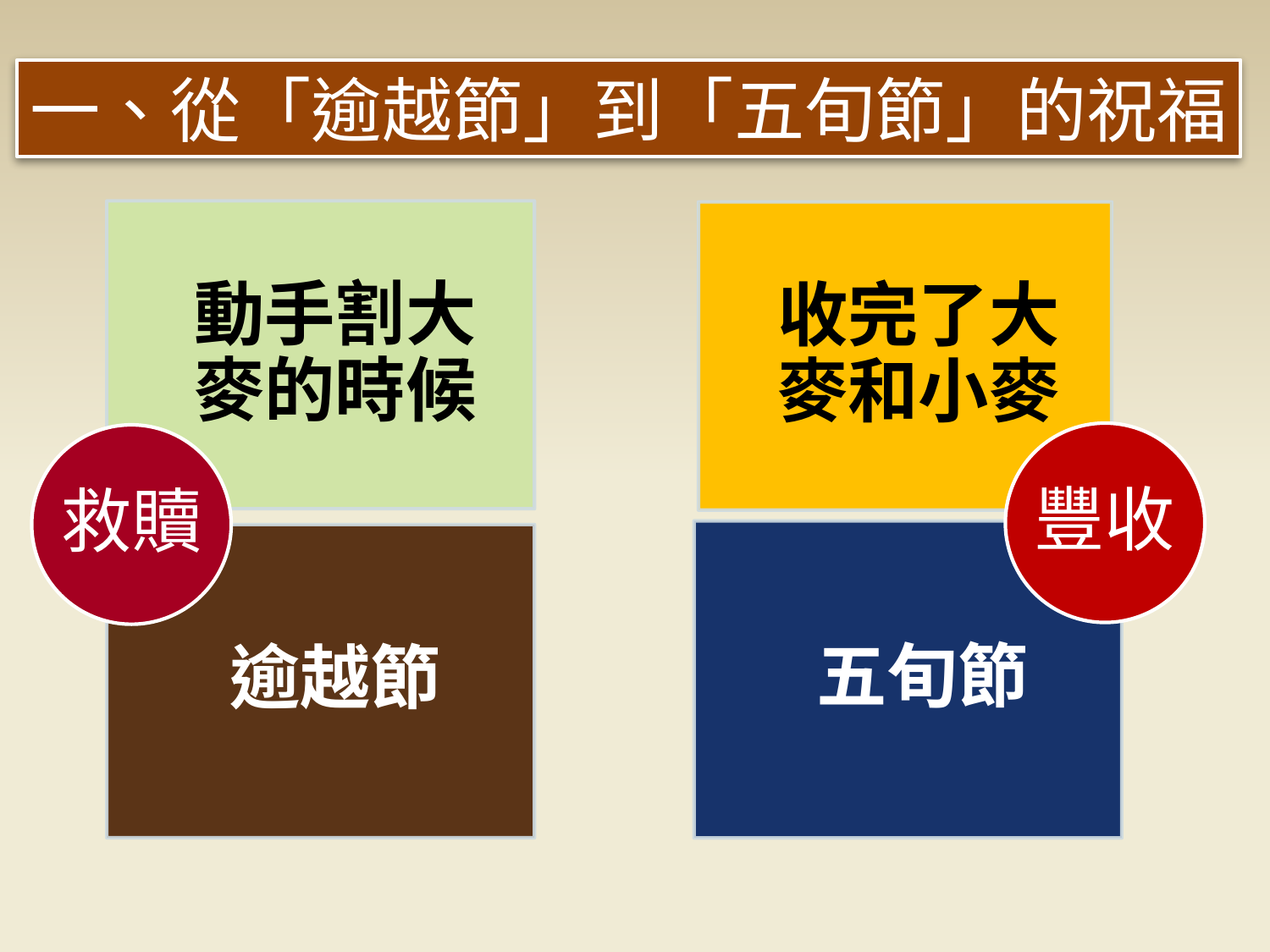

一、從「逾越節」到「五旬節」的祝福
動手割大麥的時候
逾越節
救贖
收完了大麥和小麥
五旬節
豐收